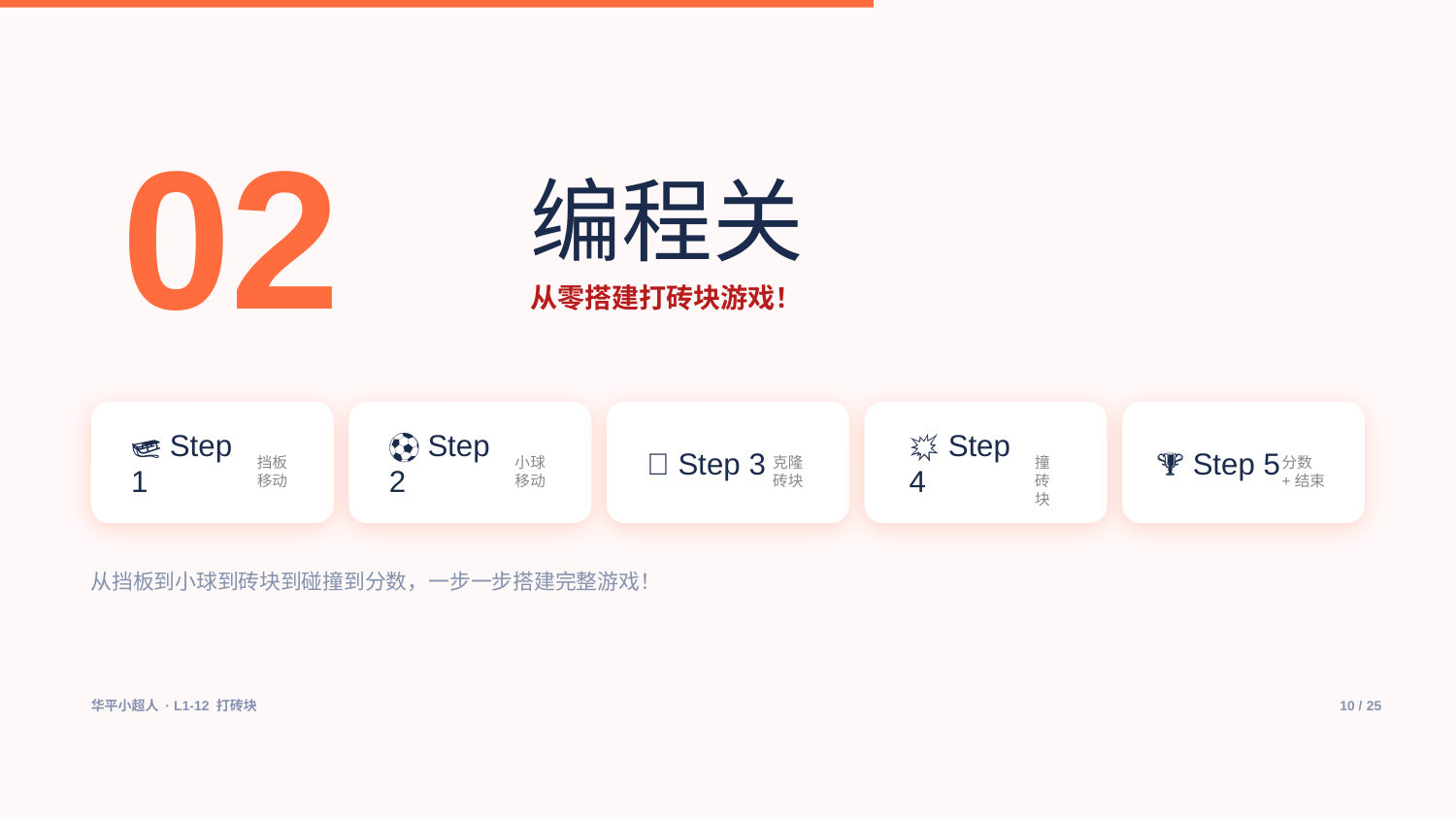

02
编程关
从零搭建打砖块游戏！

🛷 Step 1
⚽ Step 2
🧱 Step 3
💥 Step 4
🏆 Step 5
挡板移动
小球移动
克隆砖块
撞砖块
分数+结束
从挡板到小球到砖块到碰撞到分数，一步一步搭建完整游戏！
华平小超人 · L1-12 打砖块
10 / 25